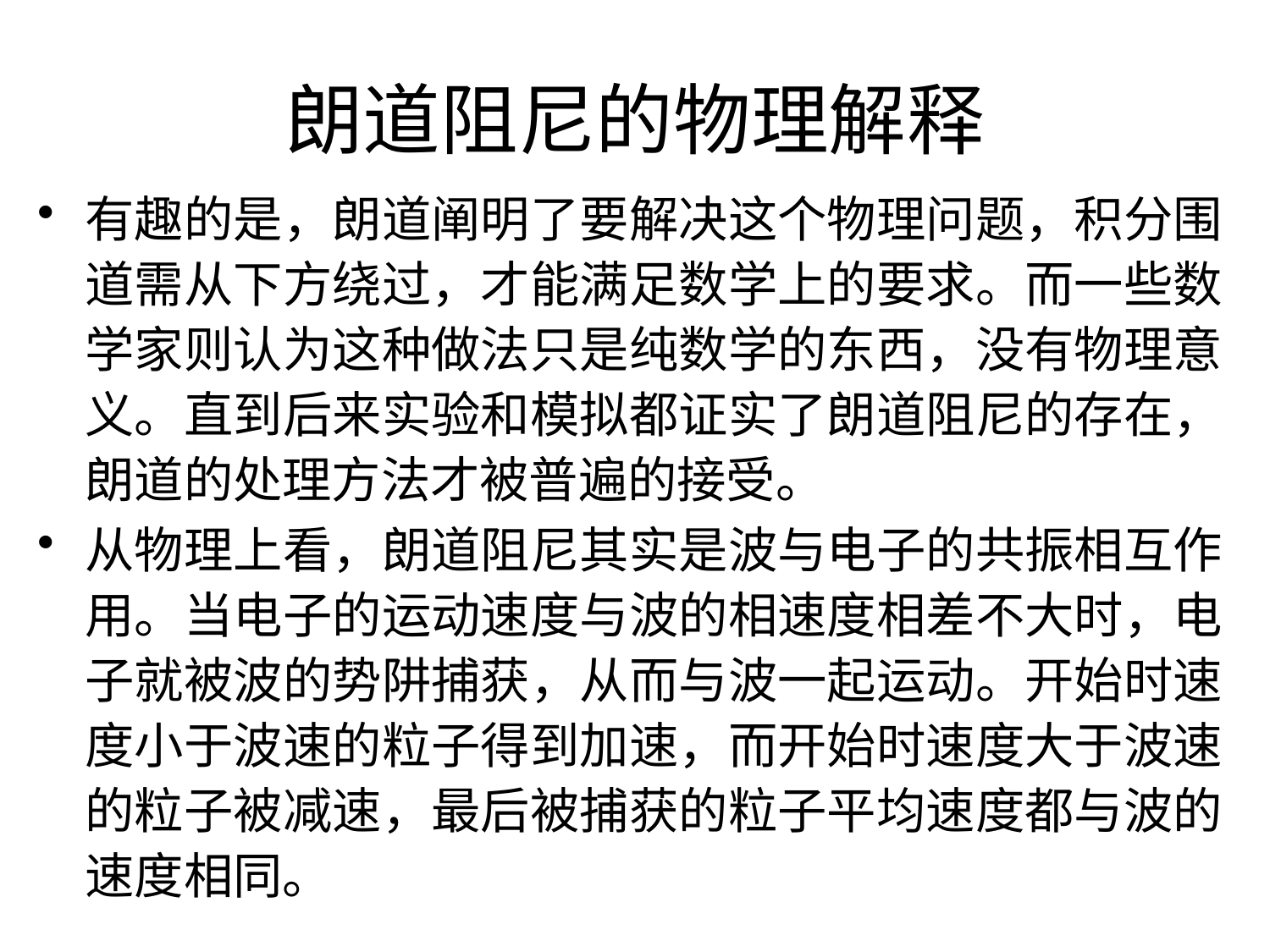

# 朗道阻尼的物理解释
有趣的是，朗道阐明了要解决这个物理问题，积分围道需从下方绕过，才能满足数学上的要求。而一些数学家则认为这种做法只是纯数学的东西，没有物理意义。直到后来实验和模拟都证实了朗道阻尼的存在，朗道的处理方法才被普遍的接受。
从物理上看，朗道阻尼其实是波与电子的共振相互作用。当电子的运动速度与波的相速度相差不大时，电子就被波的势阱捕获，从而与波一起运动。开始时速度小于波速的粒子得到加速，而开始时速度大于波速的粒子被减速，最后被捕获的粒子平均速度都与波的速度相同。